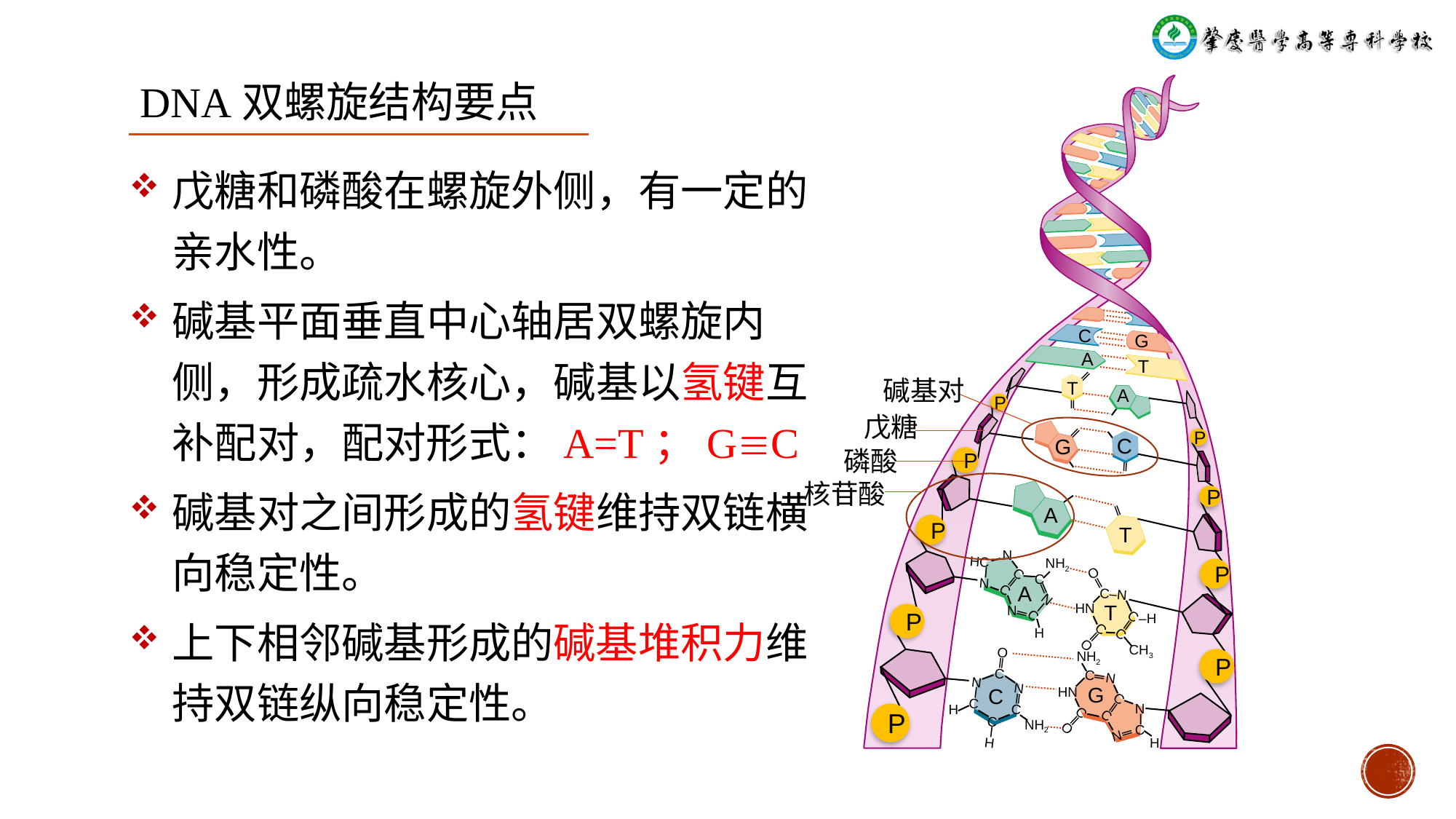

DNA双螺旋结构要点

戊糖和磷酸在螺旋外侧，有一定的亲水性。
碱基平面垂直中心轴居双螺旋内侧，形成疏水核心，碱基以氢键互补配对，配对形式：A=T；G≡C
碱基对之间形成的氢键维持双链横向稳定性。
上下相邻碱基形成的碱基堆积力维持双链纵向稳定性。

C

G

A

T
 ‖
碱基对

T

A
P
 ‖

戊糖

 ‖

P

C
G
磷酸
P

 ‖

核苷酸

P

A
 ‖

P

T

N

HC
    ⅼ
   N
NH2
P
 ‖
O

C
 ‖
C
C

A
 ‖

C‒N
N
 ⅼ
C

HN
T
N

P
 ‖
C
 ‖
C
‒H
C
 ‖
O

H
CH3
O
 ‖
C
NH2
P

‖
C   N

N
 ⅼ
C

N
 ‖
C
G
HN
C

C
 ‖
C

H
N
 ⅼ
C
C
 ‖
O
P
C
 ⅼ
H
NH2

‖
N

H